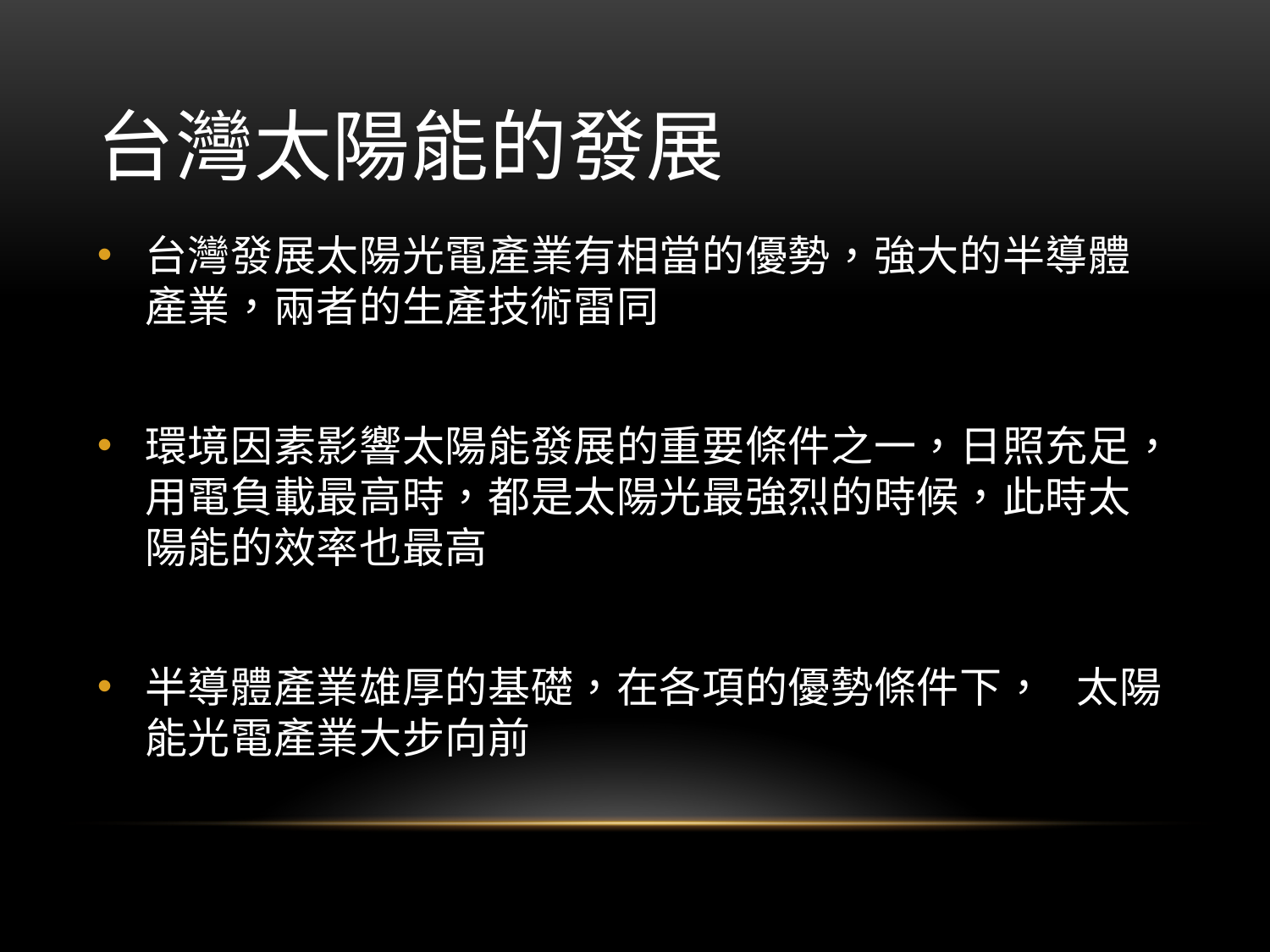

# 台灣太陽能的發展
台灣發展太陽光電產業有相當的優勢，強大的半導體產業，兩者的生產技術雷同

環境因素影響太陽能發展的重要條件之一，日照充足，用電負載最高時，都是太陽光最強烈的時候，此時太陽能的效率也最高

半導體產業雄厚的基礎，在各項的優勢條件下， ­太陽能光電產業大步向前